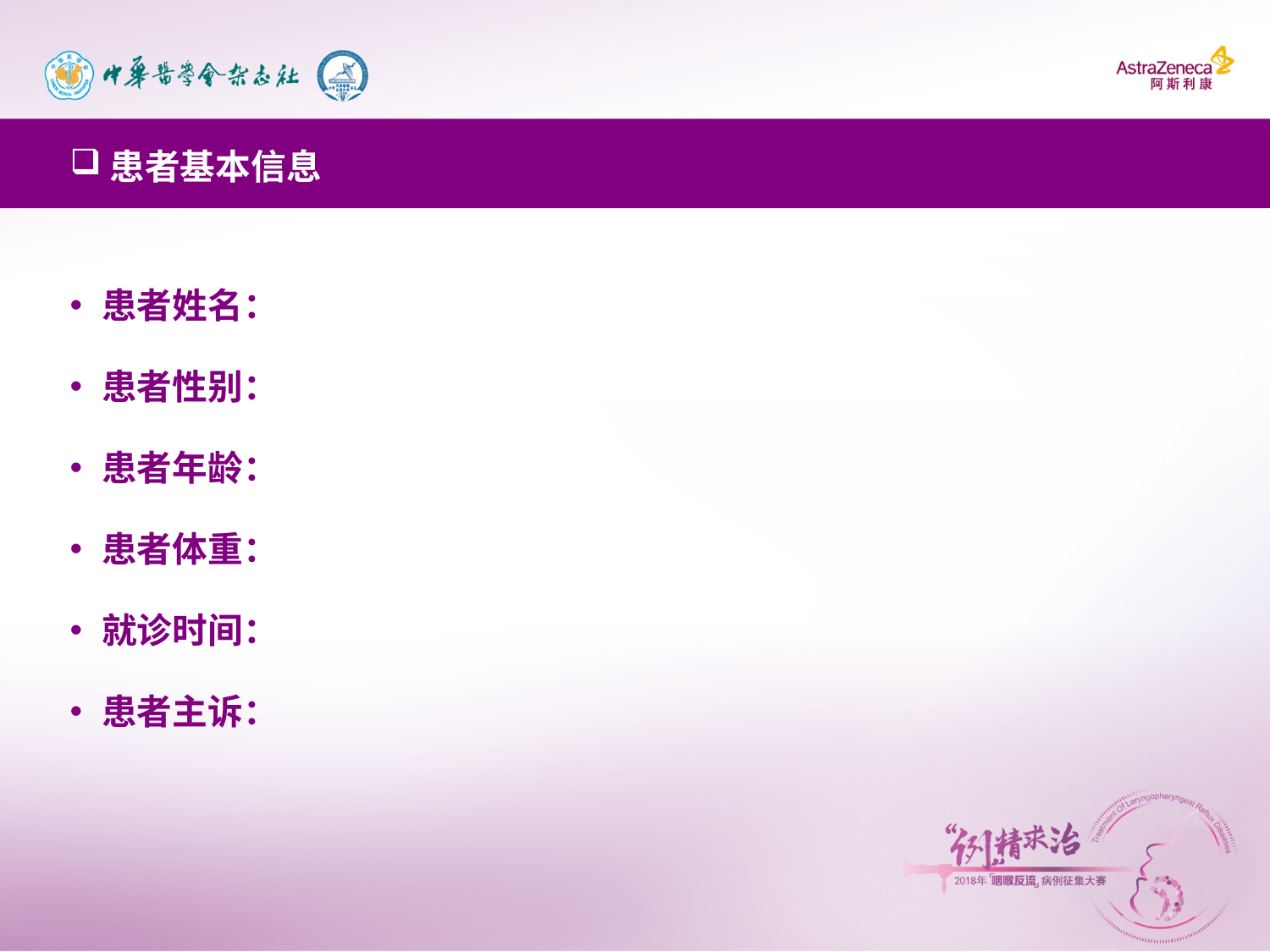

患者基本信息
患者姓名：
患者性别：
患者年龄：
患者体重：
就诊时间：
患者主诉：